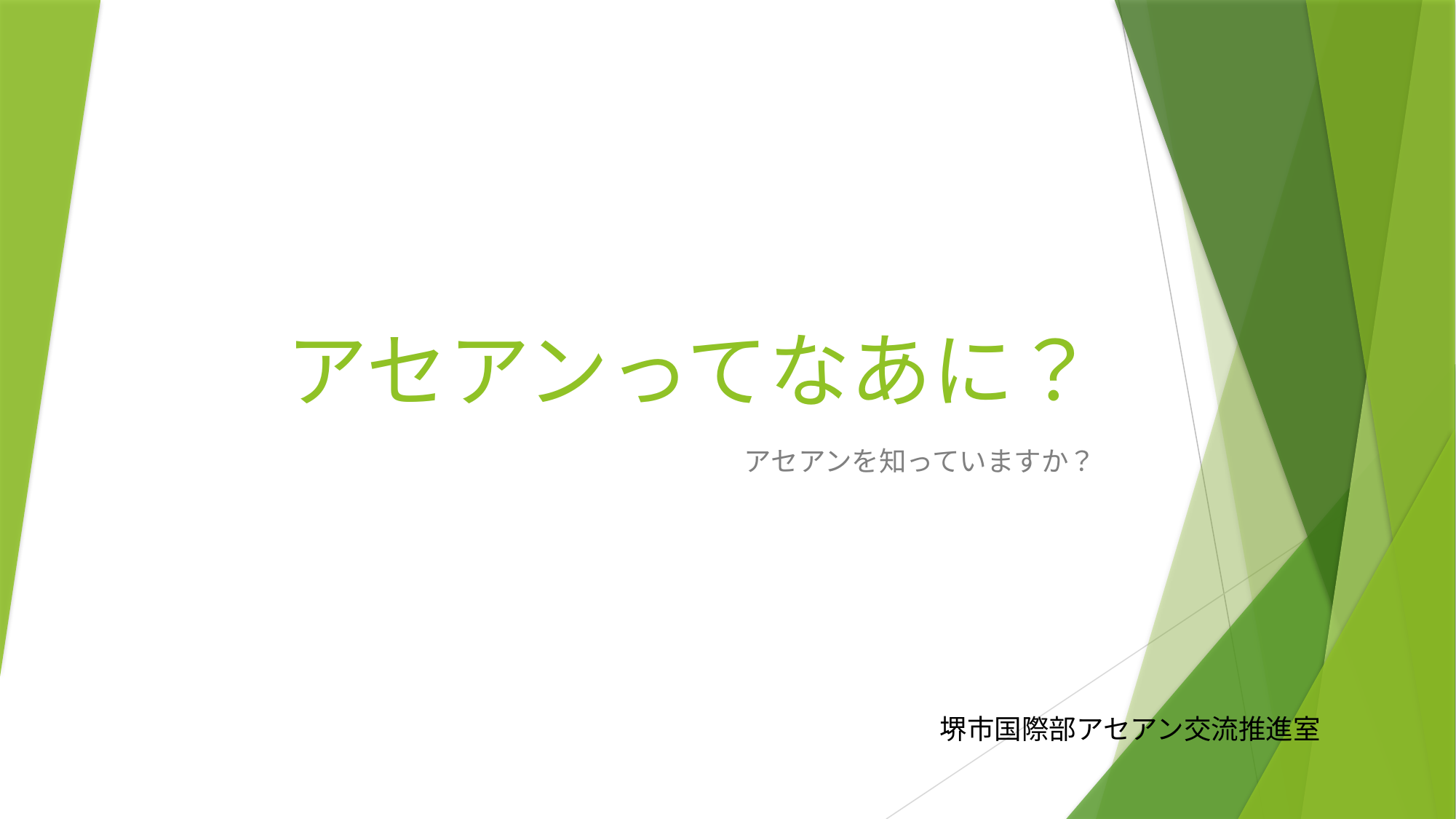

# アセアンってなあに？
アセアンを知っていますか？
堺市国際部アセアン交流推進室